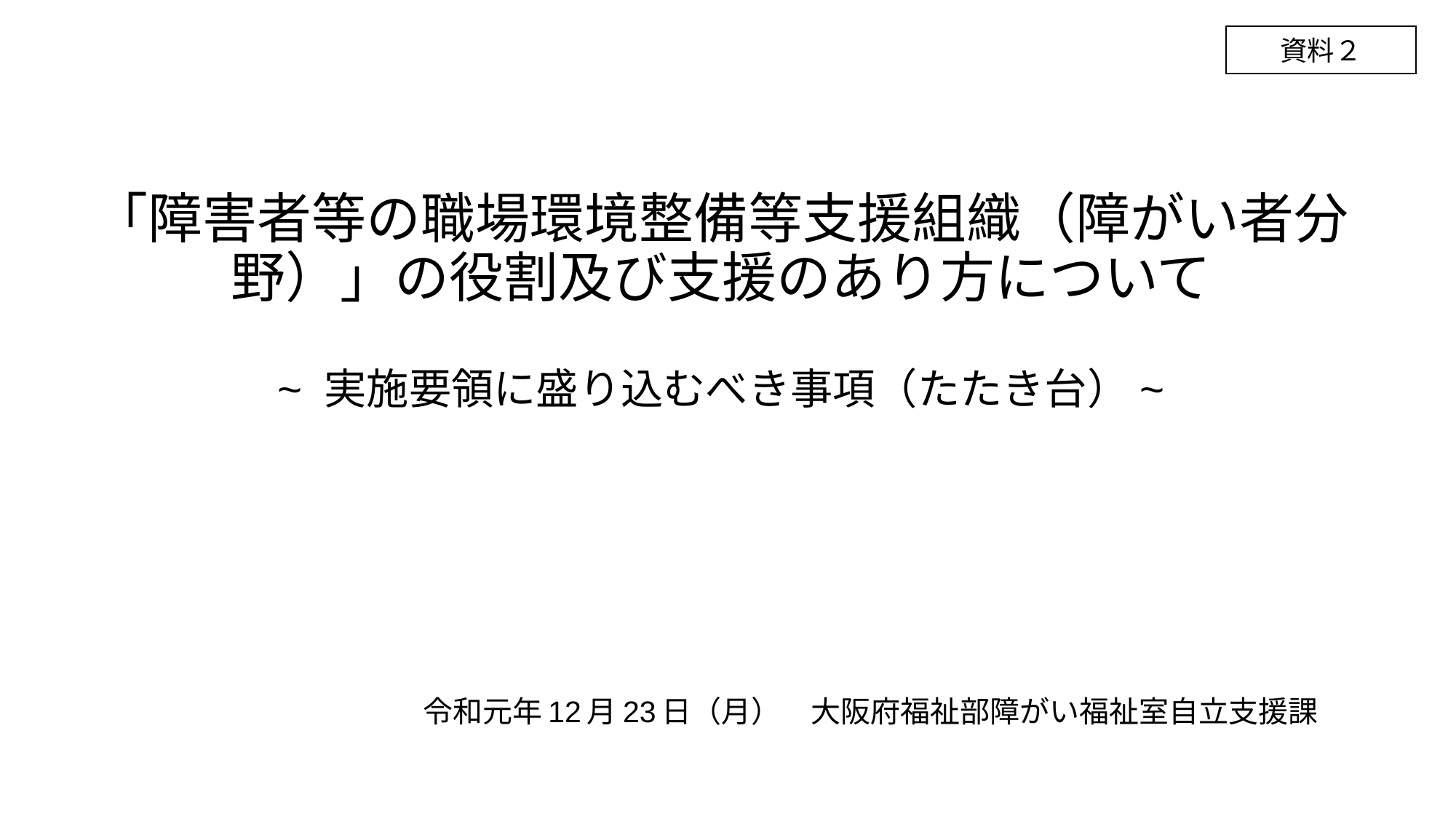

資料２
# 「障害者等の職場環境整備等支援組織（障がい者分野）」の役割及び支援のあり方について ~ 実施要領に盛り込むべき事項（たたき台）~
令和元年12月23日（月）　大阪府福祉部障がい福祉室自立支援課